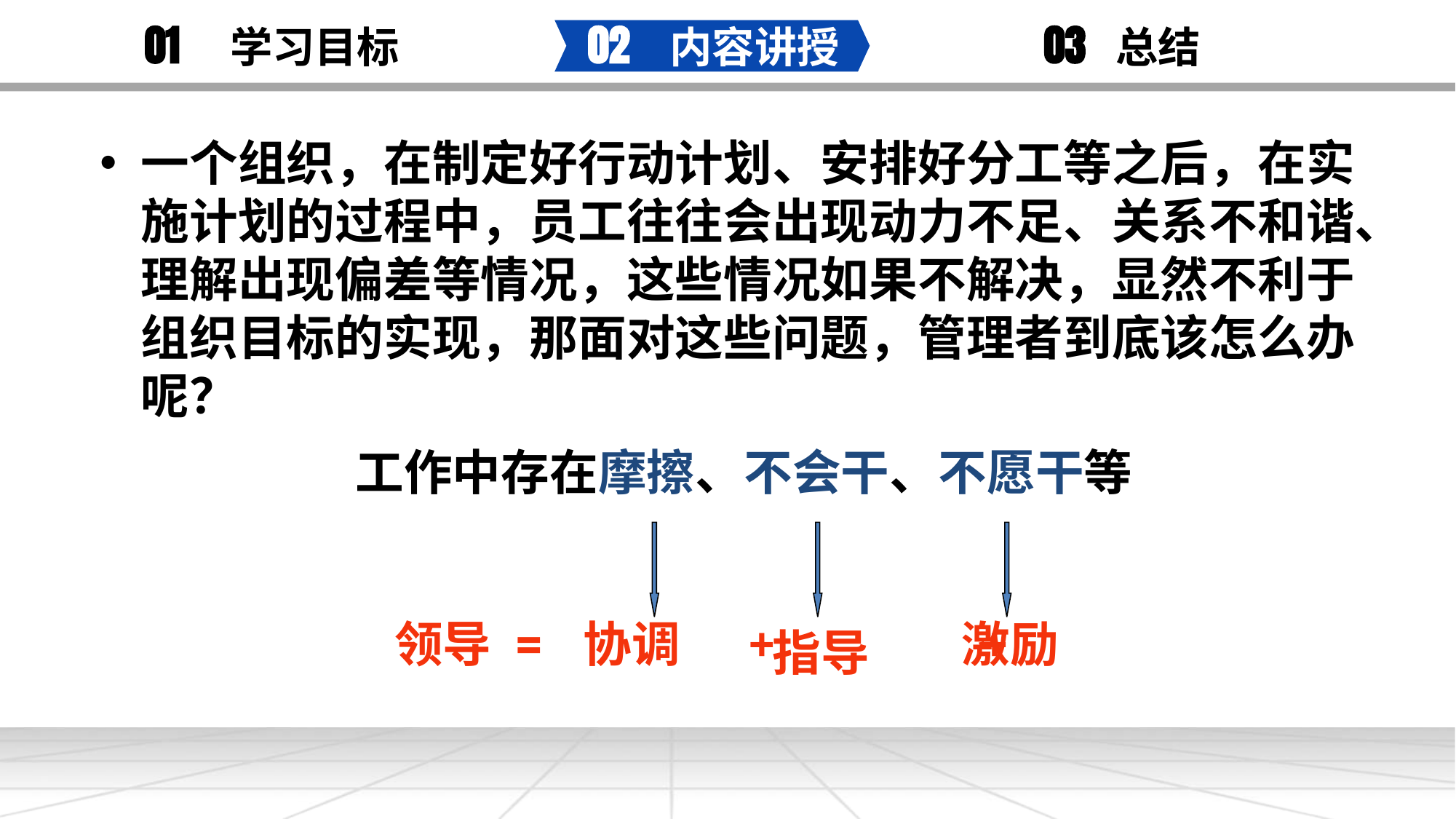

02   内容讲授
03  总结
01    学习目标

一个组织，在制定好行动计划、安排好分工等之后，在实施计划的过程中，员工往往会出现动力不足、关系不和谐、理解出现偏差等情况，这些情况如果不解决，显然不利于组织目标的实现，那面对这些问题，管理者到底该怎么办呢？
工作中存在摩擦、不会干、不愿干等

领导 =       +       +
协调
激励
指导